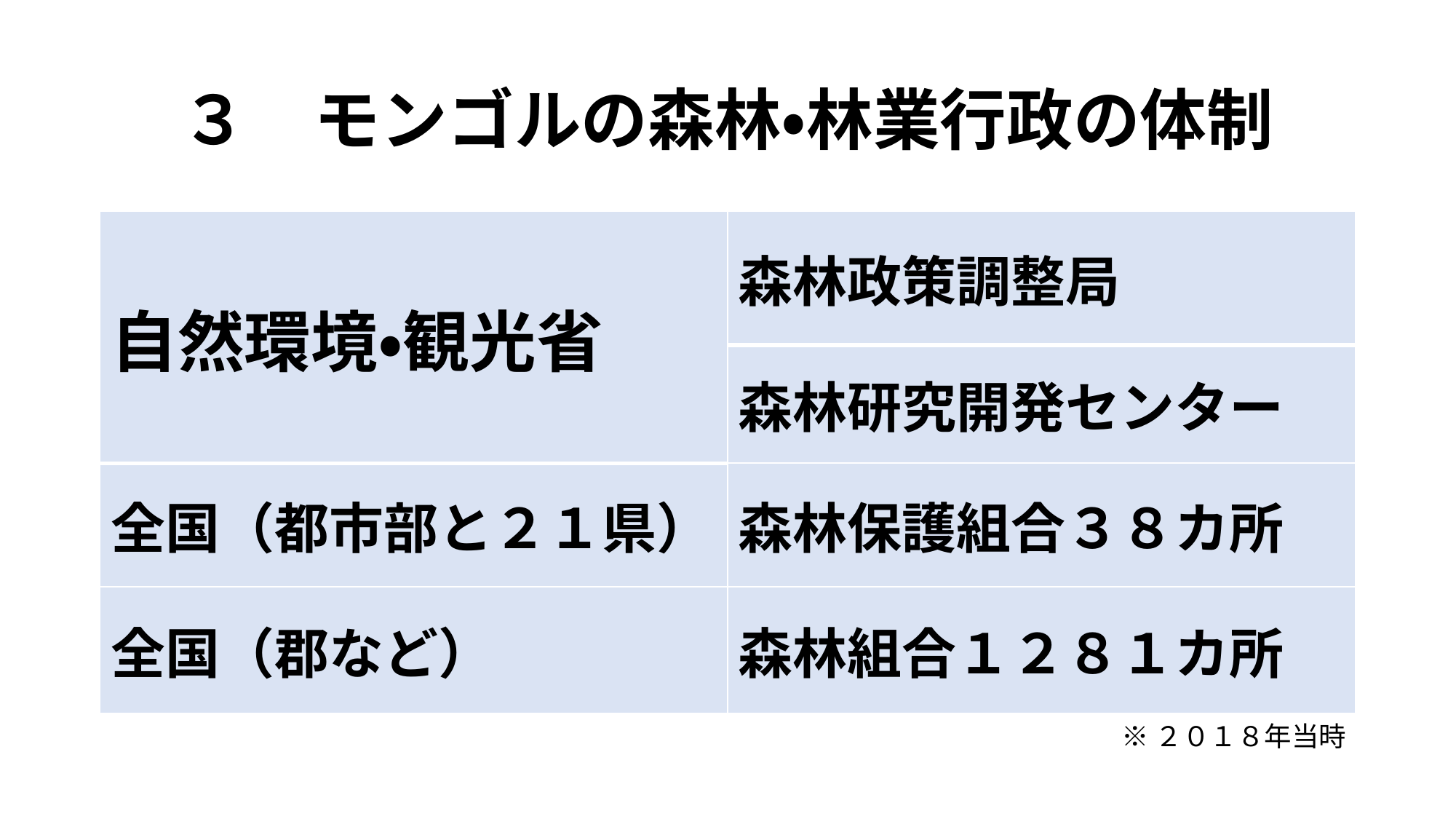

# ３　モンゴルの森林・林業行政の体制
| 自然環境・観光省 | 森林政策調整局 |
| --- | --- |
|  | 森林研究開発センター |
| 全国（都市部と２１県） | 森林保護組合３８カ所 |
| 全国（郡など） | 森林組合１２８１カ所 |
※２０１８年当時